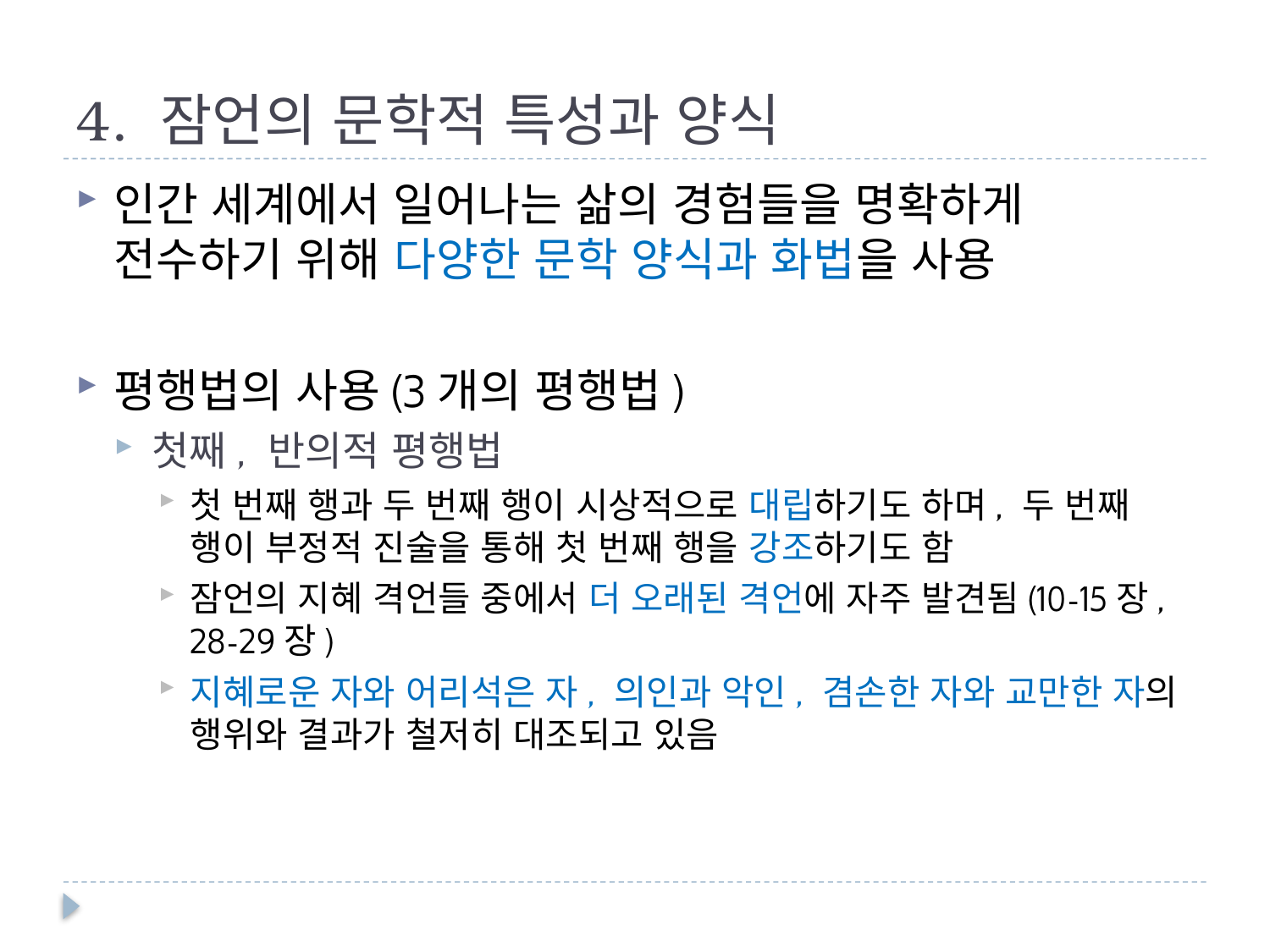

# 4. 잠언의 문학적 특성과 양식
인간 세계에서 일어나는 삶의 경험들을 명확하게 전수하기 위해 다양한 문학 양식과 화법을 사용

평행법의 사용(3개의 평행법)
첫째, 반의적 평행법
첫 번째 행과 두 번째 행이 시상적으로 대립하기도 하며, 두 번째 행이 부정적 진술을 통해 첫 번째 행을 강조하기도 함
잠언의 지혜 격언들 중에서 더 오래된 격언에 자주 발견됨(10-15장, 28-29장)
지혜로운 자와 어리석은 자, 의인과 악인, 겸손한 자와 교만한 자의 행위와 결과가 철저히 대조되고 있음